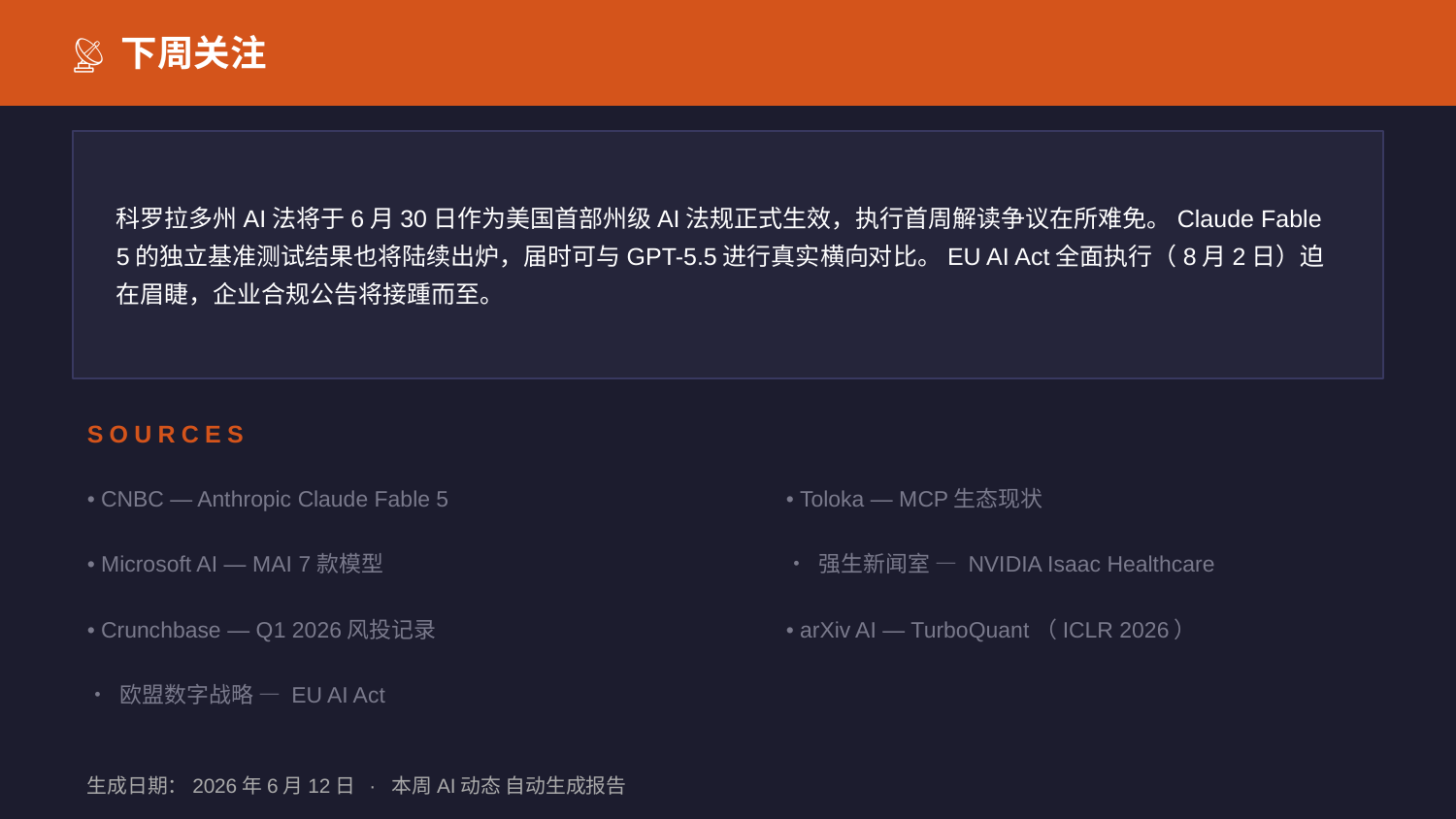

📡 下周关注

科罗拉多州AI法将于6月30日作为美国首部州级AI法规正式生效，执行首周解读争议在所难免。Claude Fable 5的独立基准测试结果也将陆续出炉，届时可与GPT-5.5进行真实横向对比。EU AI Act全面执行（8月2日）迫在眉睫，企业合规公告将接踵而至。
SOURCES
• CNBC — Anthropic Claude Fable 5
• Toloka — MCP生态现状
• Microsoft AI — MAI 7款模型
• 强生新闻室 — NVIDIA Isaac Healthcare
• Crunchbase — Q1 2026风投记录
• arXiv AI — TurboQuant（ICLR 2026）
• 欧盟数字战略 — EU AI Act
生成日期：2026年6月12日  ·  本周AI动态 自动生成报告